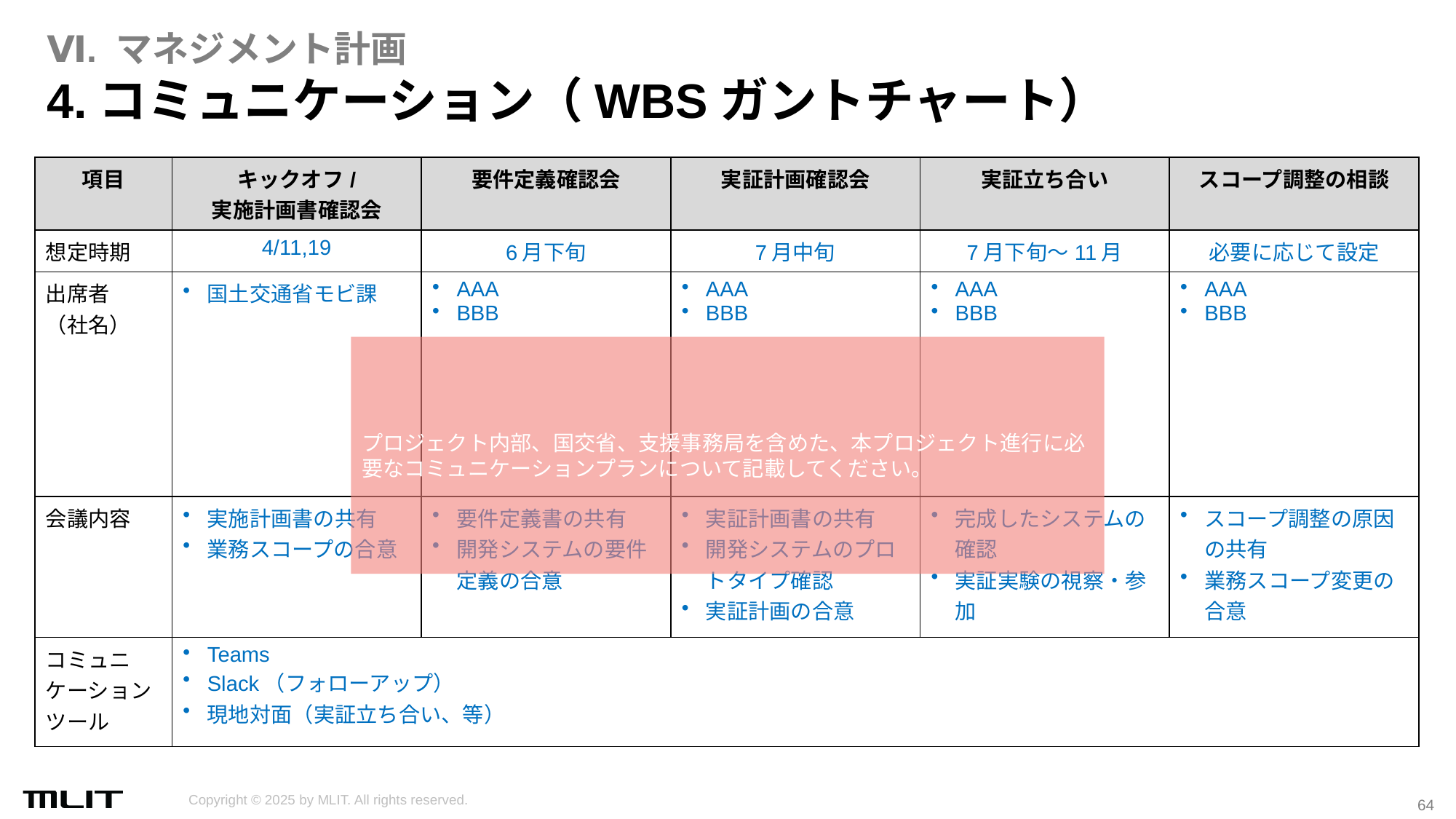

Ⅵ. マネジメント計画
# 4.コミュニケーション（WBSガントチャート）
| 項目 | キックオフ/ 実施計画書確認会 | 要件定義確認会 | 実証計画確認会 | 実証立ち合い | スコープ調整の相談 |
| --- | --- | --- | --- | --- | --- |
| 想定時期 | 4/11,19 | 6月下旬 | 7月中旬 | 7月下旬～11月 | 必要に応じて設定 |
| 出席者 （社名） | 国土交通省モビ課 | AAA BBB | AAA BBB | AAA BBB | AAA BBB |
| 会議内容 | 実施計画書の共有 業務スコープの合意 | 要件定義書の共有 開発システムの要件定義の合意 | 実証計画書の共有 開発システムのプロトタイプ確認 実証計画の合意 | 完成したシステムの確認 実証実験の視察・参加 | スコープ調整の原因の共有 業務スコープ変更の合意 |
| コミュニケーションツール | Teams Slack（フォローアップ） 現地対面（実証立ち合い、等） |  |  |  |  |
プロジェクト内部、国交省、支援事務局を含めた、本プロジェクト進行に必要なコミュニケーションプランについて記載してください。​